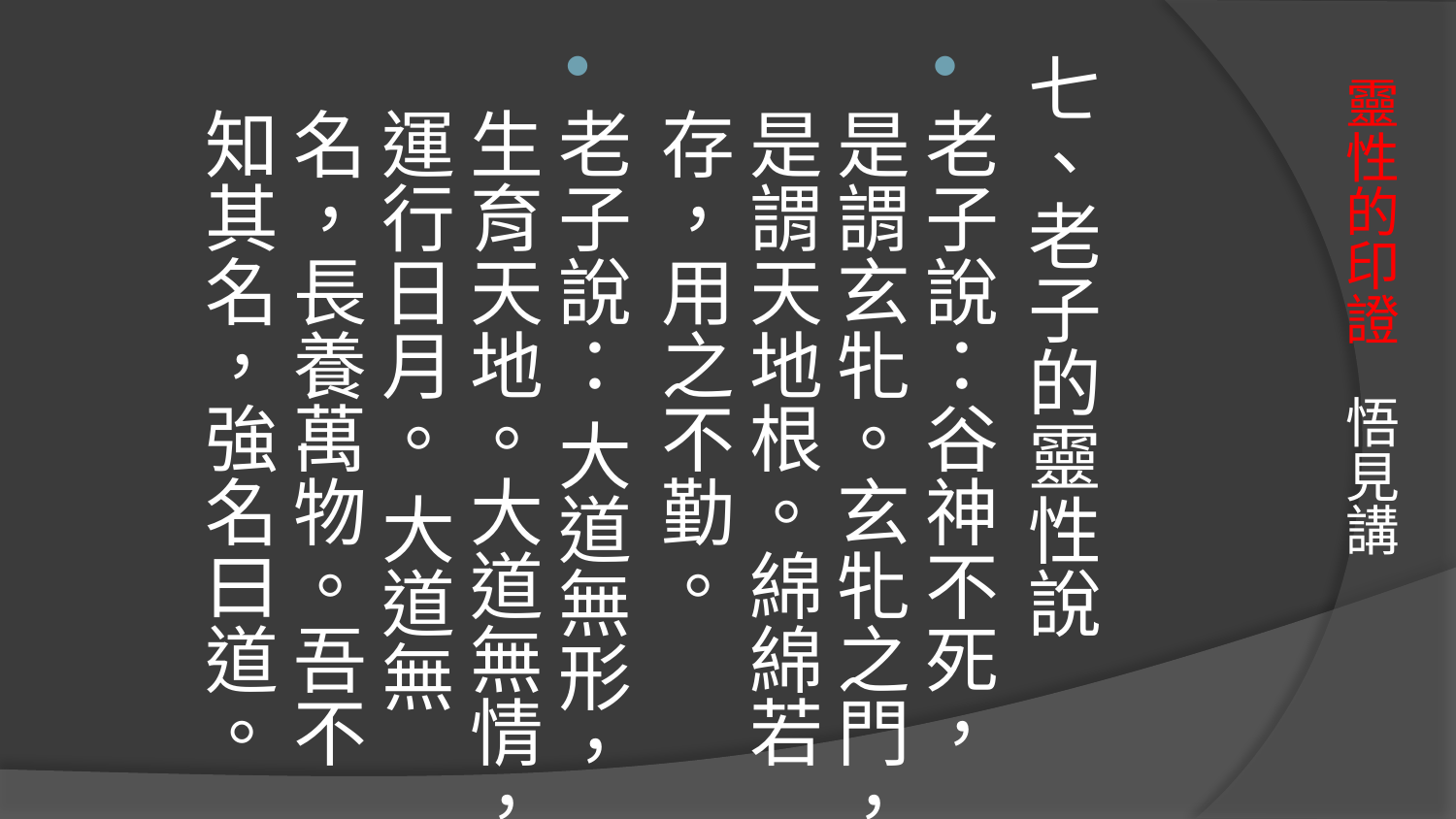

七、老子的靈性說
老子說：谷神不死，是謂玄牝。玄牝之門，是謂天地根。綿綿若存，用之不勤。
老子說： 大道無形，生育天地。大道無情，運行日月。 大道無名，長養萬物。吾不知其名，強名曰道。

# 靈性的印證    悟見講